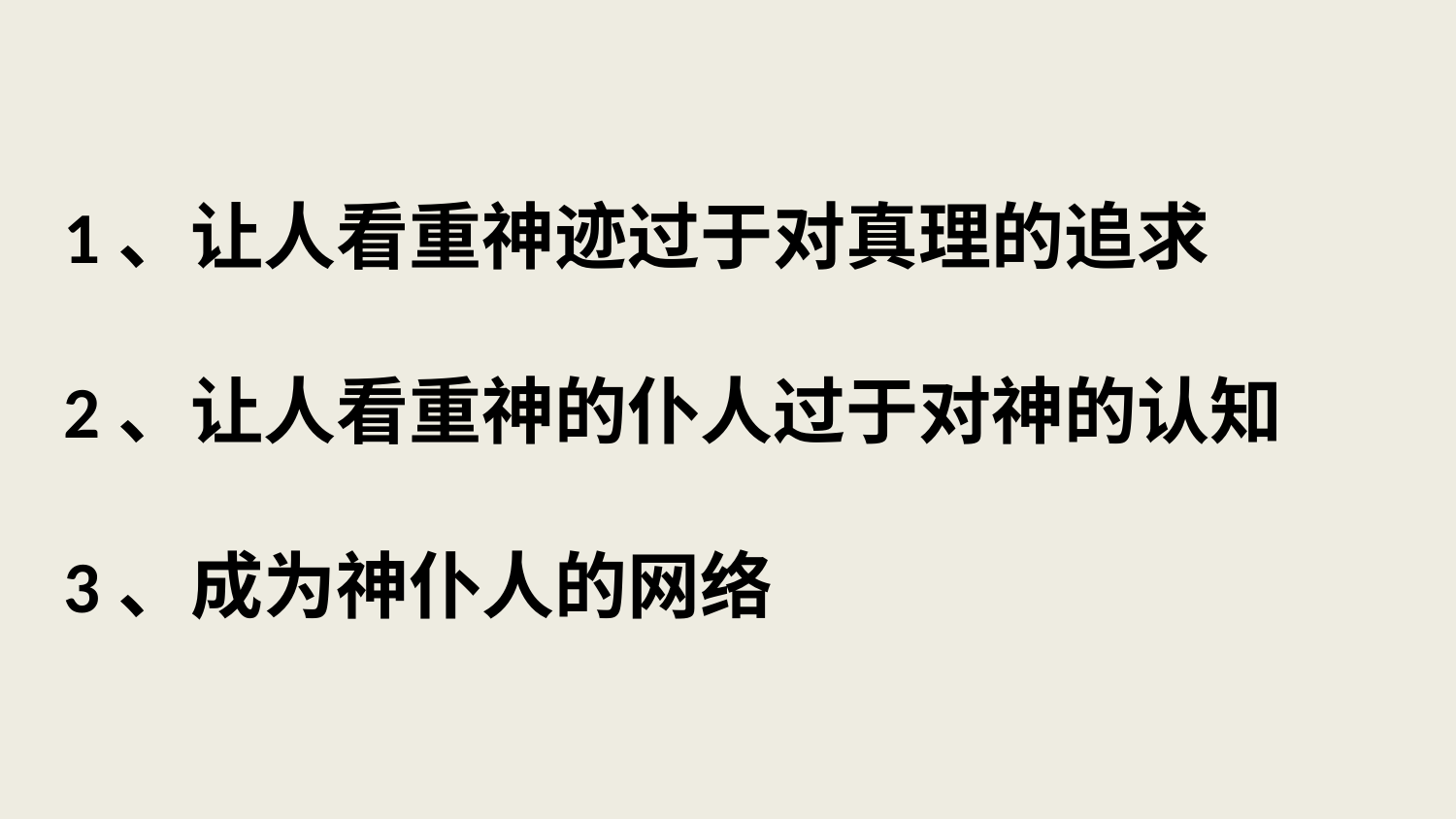

# 1、让人看重神迹过于对真理的追求 2、让人看重神的仆人过于对神的认知 3、成为神仆人的网络